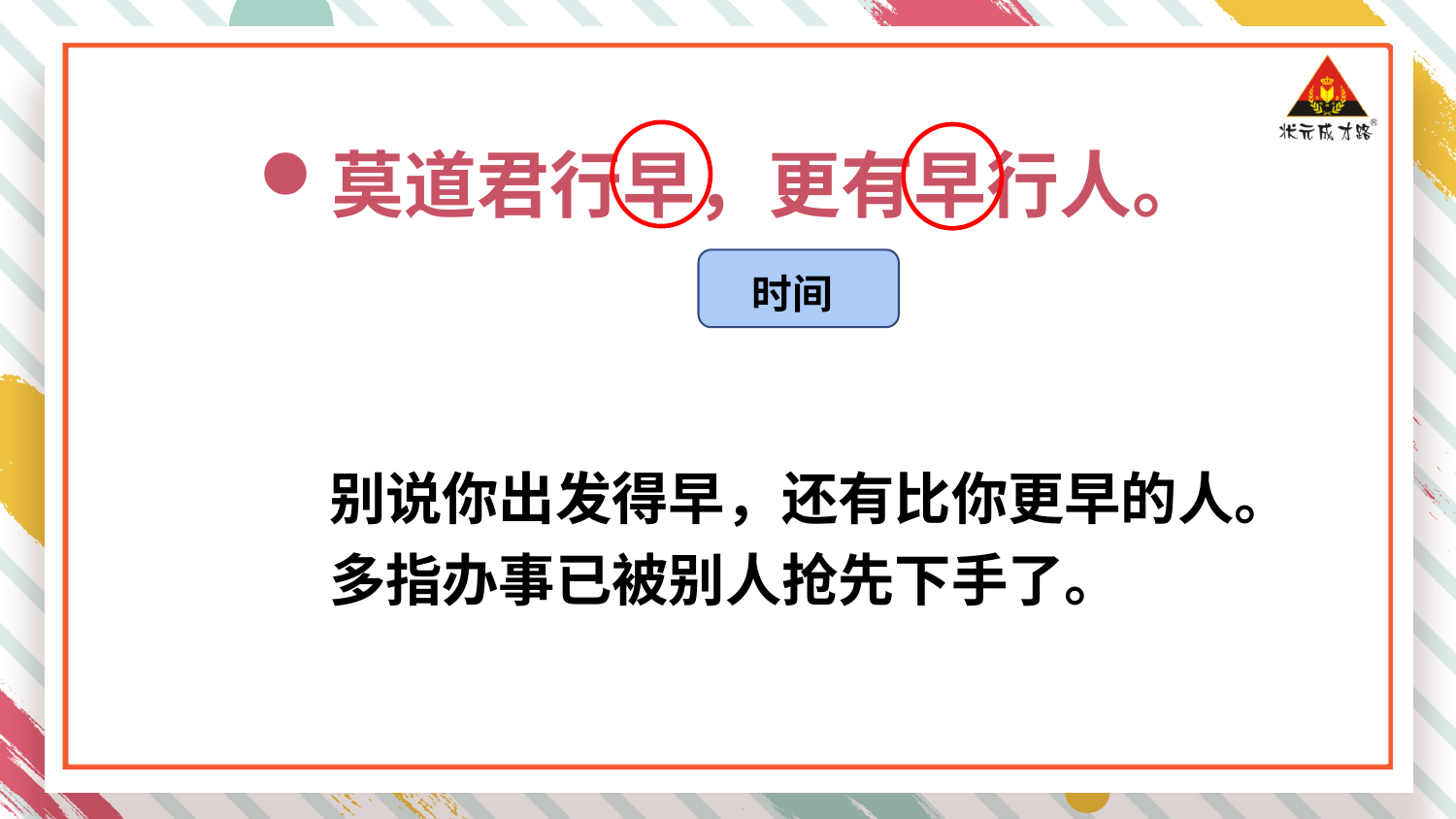

莫道君行早，更有早行人。

时间
别说你出发得早，还有比你更早的人。多指办事已被别人抢先下手了。